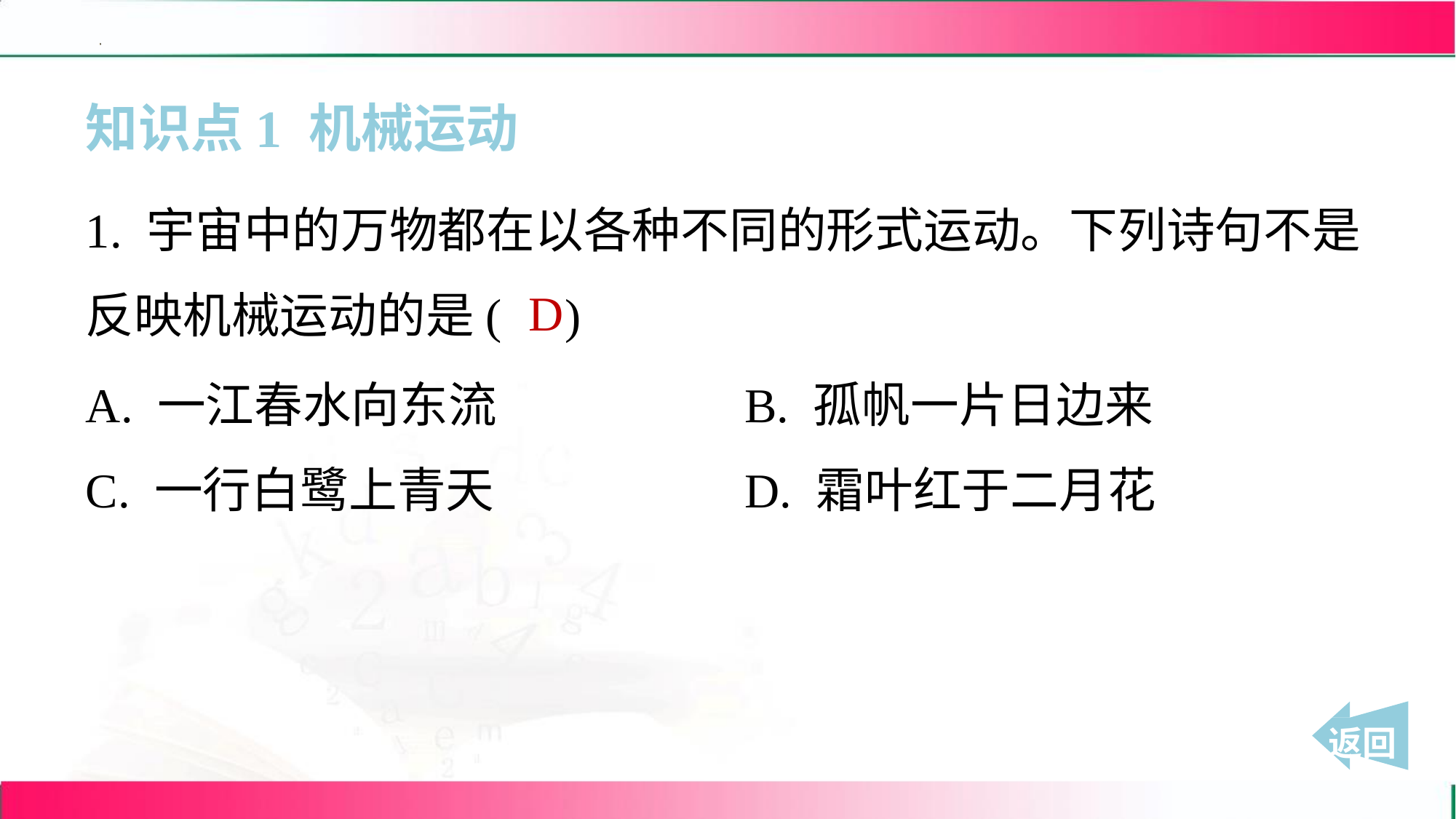

知识点1 机械运动
1. 宇宙中的万物都在以各种不同的形式运动。下列诗句不是
反映机械运动的是(     )
D
A. 一江春水向东流	B. 孤帆一片日边来
C. 一行白鹭上青天	D. 霜叶红于二月花
 返回